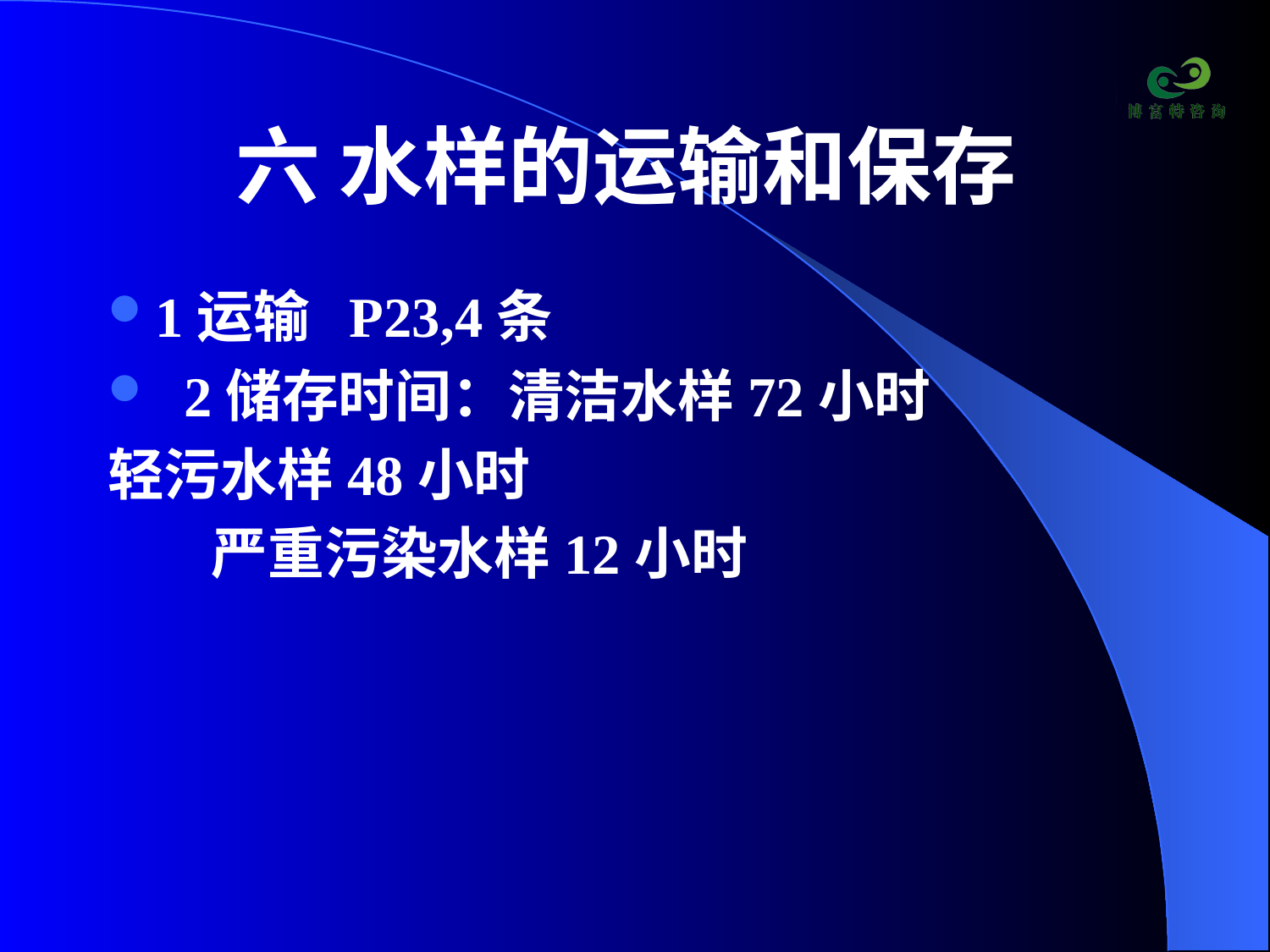

# 六 水样的运输和保存
1运输  P23,4条
  2储存时间：清洁水样72小时
轻污水样48小时
       严重污染水样12小时